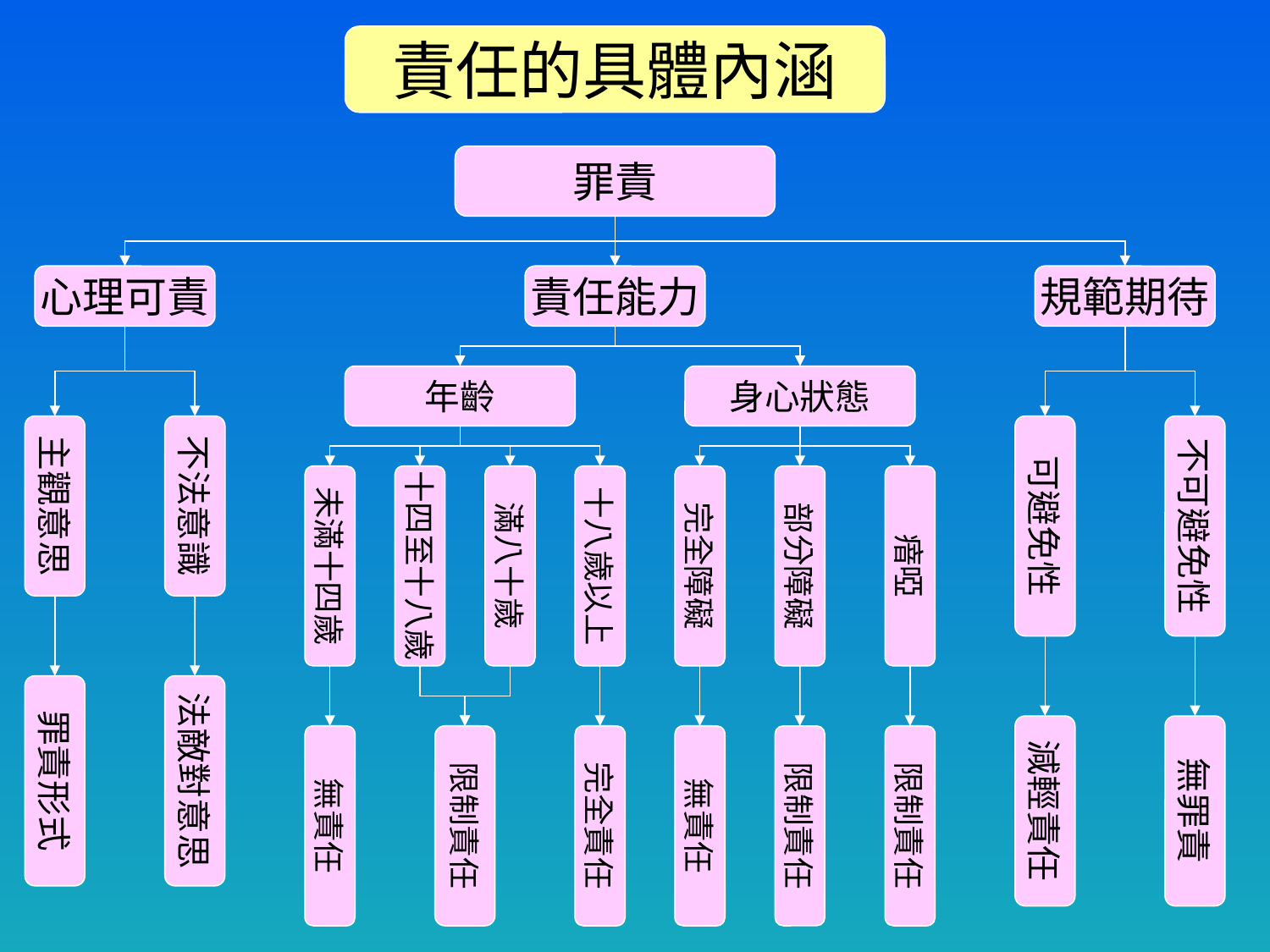

責任的具體內涵
罪責
心理可責
責任能力
規範期待
年齡
身心狀態
主觀意思
不法意識
可避免性
不可避免性
未滿十四歲
十四至十八歲
滿八十歲
十八歲以上
完全障礙
部分障礙
瘖啞
罪責形式
法敵對意思
減輕責任
無罪責
無責任
限制責任
完全責任
無責任
限制責任
限制責任